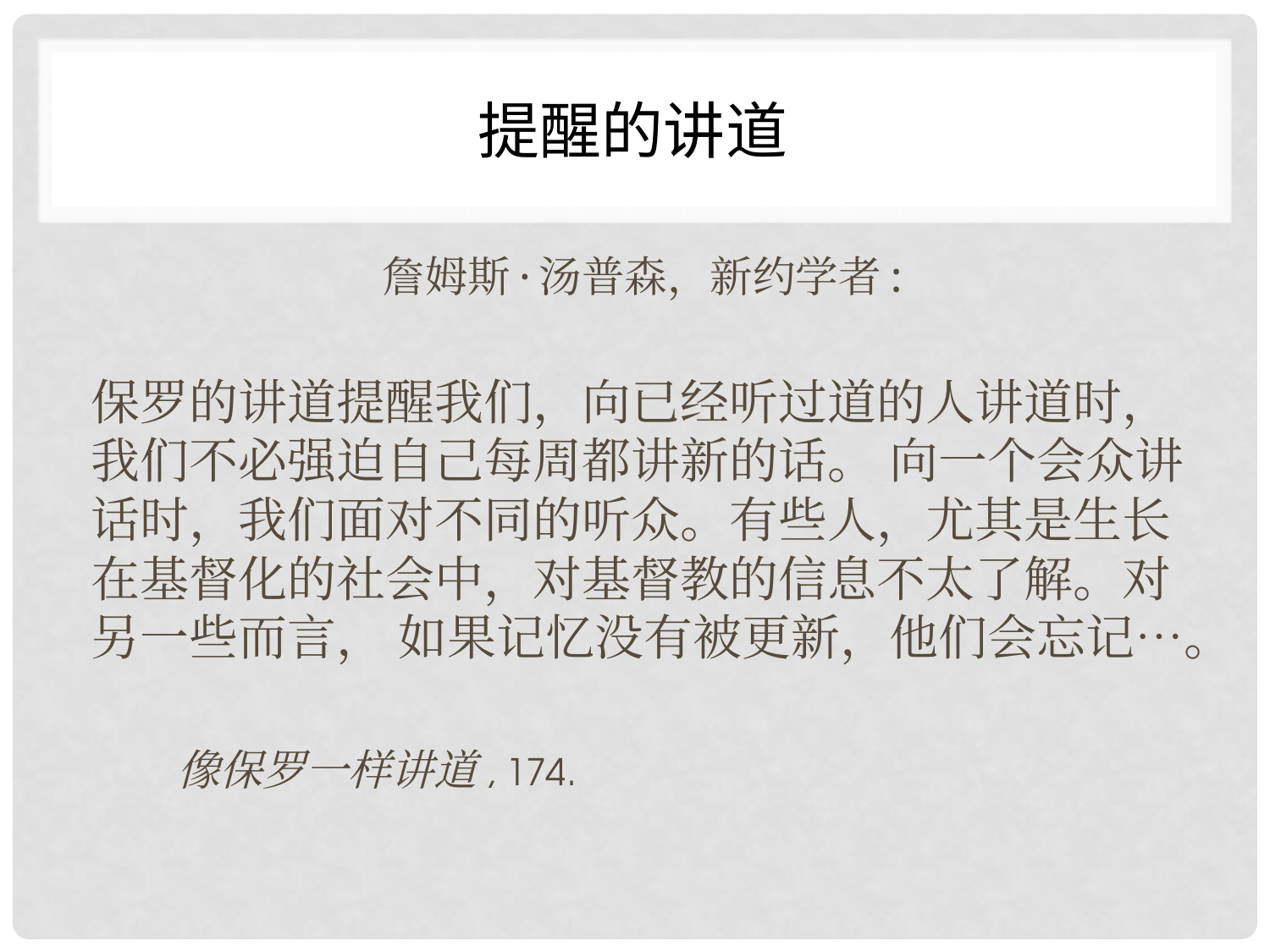

# 提醒的讲道
詹姆斯·汤普森，新约学者:

保罗的讲道提醒我们，向已经听过道的人讲道时，我们不必强迫自己每周都讲新的话。 向一个会众讲话时，我们面对不同的听众。有些人，尤其是生长在基督化的社会中，对基督教的信息不太了解。对另一些而言， 如果记忆没有被更新，他们会忘记…。

				       像保罗一样讲道, 174.